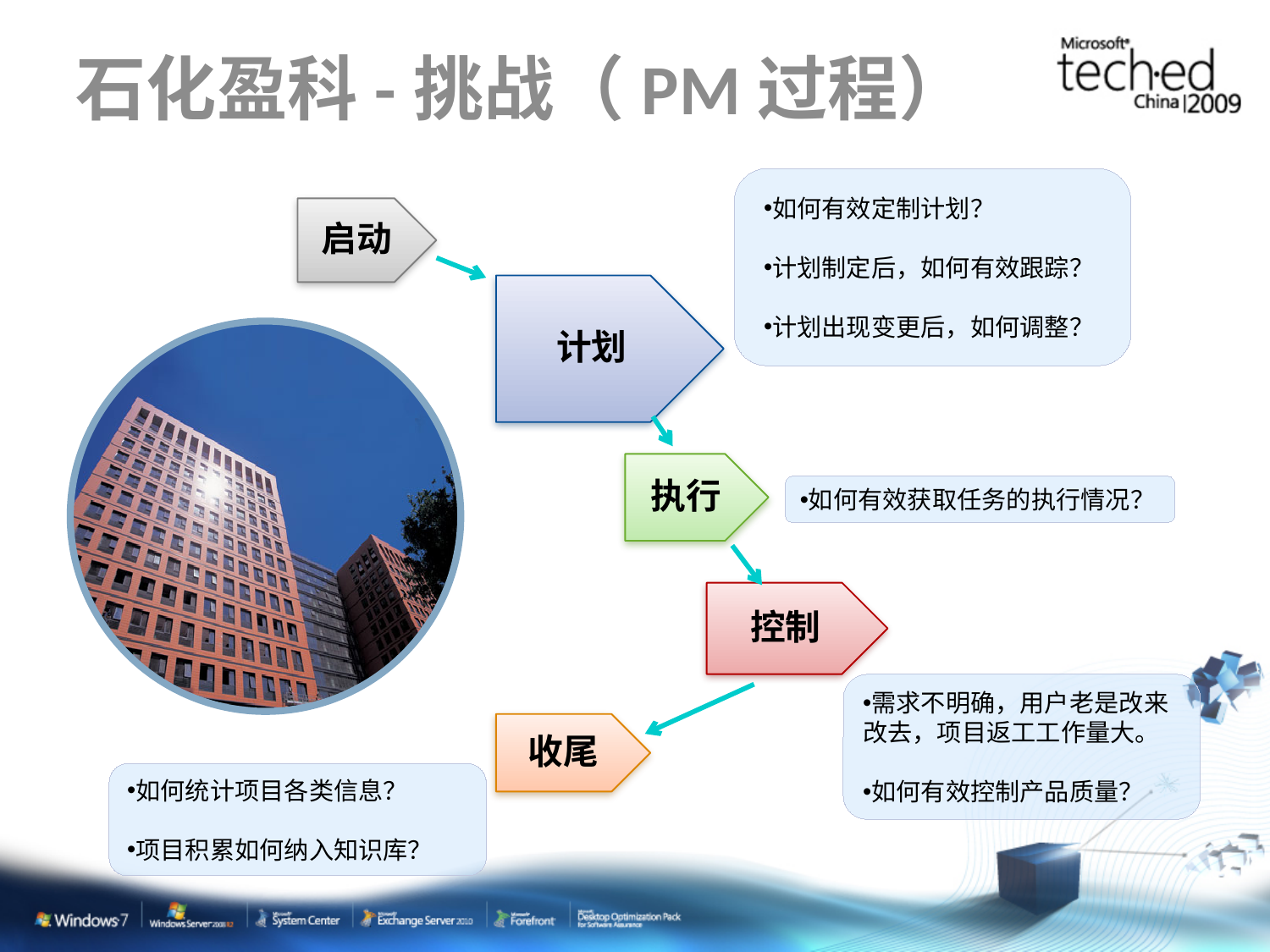

# 石化盈科-挑战（PM过程）
如何有效定制计划？

计划制定后，如何有效跟踪？

计划出现变更后，如何调整？
启动
计划
执行
控制
收尾
如何有效获取任务的执行情况？
需求不明确，用户老是改来改去，项目返工工作量大。

如何有效控制产品质量？
如何统计项目各类信息？

项目积累如何纳入知识库？